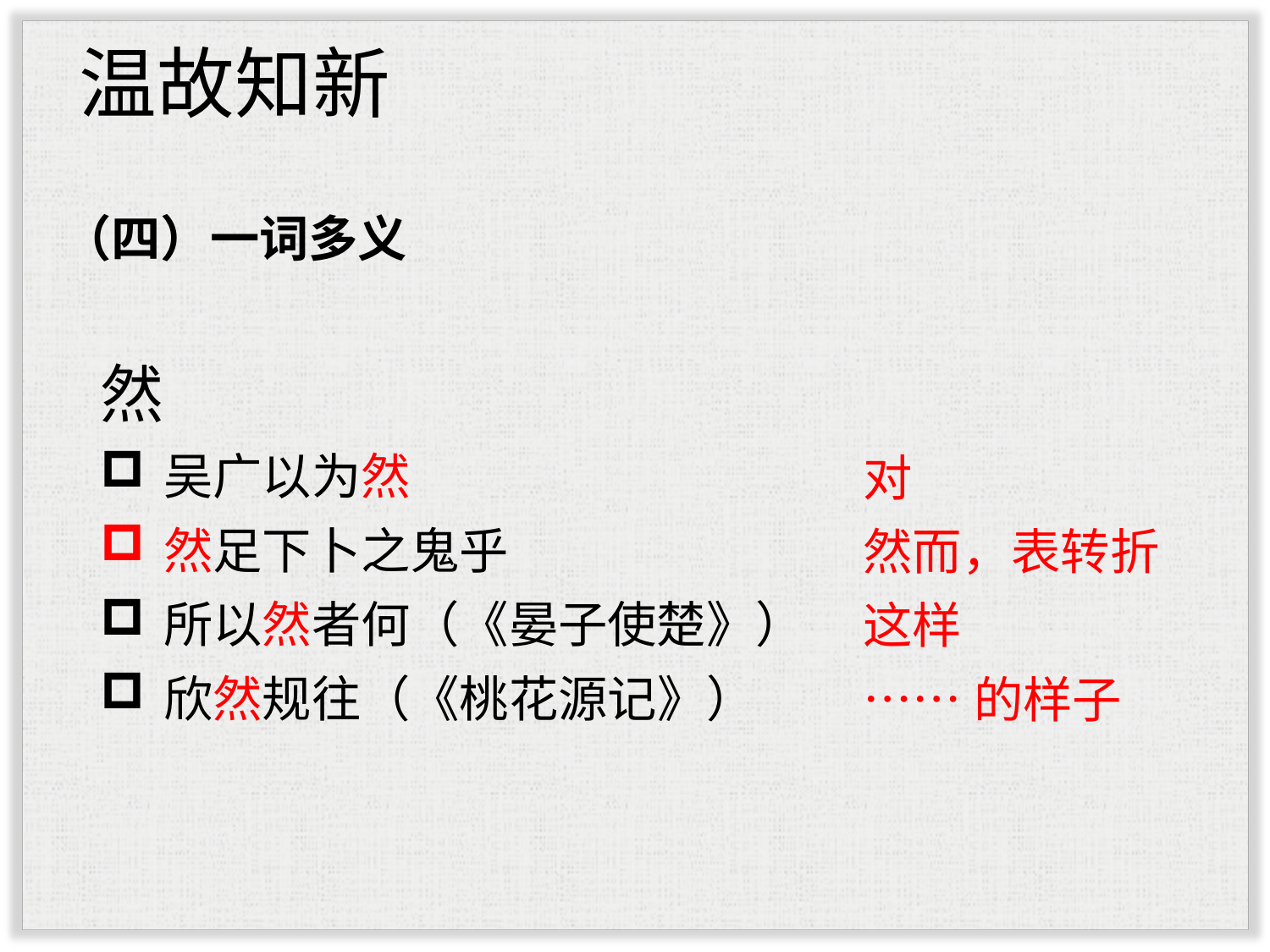

温故知新
（四）一词多义
然
吴广以为然
然足下卜之鬼乎
所以然者何（《晏子使楚》）
欣然规往（《桃花源记》）
对
然而，表转折
这样
……的样子